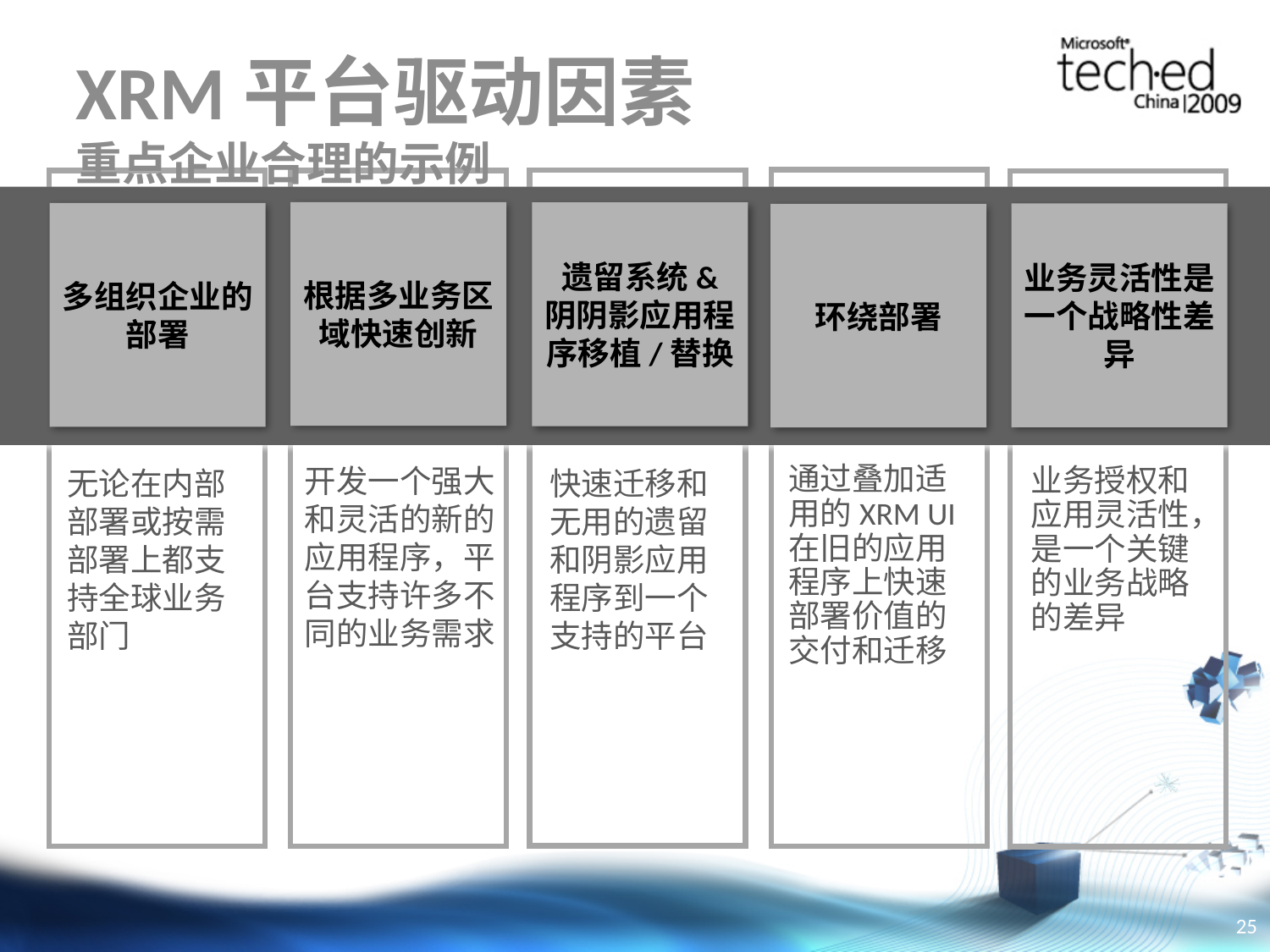

# XRM平台驱动因素 重点企业合理的示例

XRM
根据多业务区域快速创新
遗留系统& 阴阴影应用程序移植/替换
多组织企业的部署
业务灵活性是一个战略性差异
环绕部署
开发一个强大和灵活的新的应用程序，平台支持许多不同的业务需求
无论在内部部署或按需部署上都支持全球业务部门
通过叠加适用的XRM UI在旧的应用程序上快速部署价值的交付和迁移
快速迁移和无用的遗留和阴影应用程序到一个支持的平台
业务授权和应用灵活性，是一个关键的业务战略的差异
25